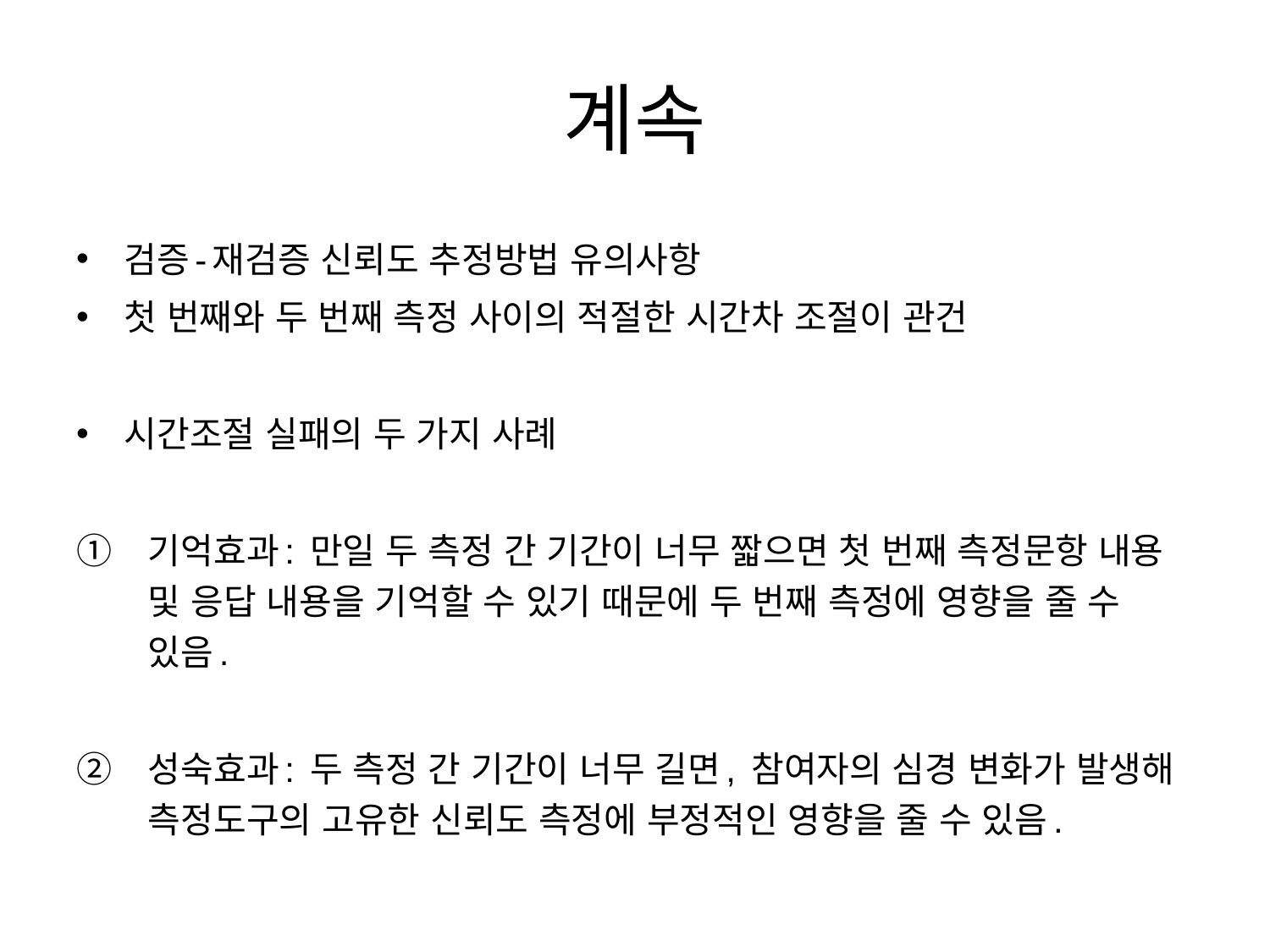

# 계속
검증-재검증 신뢰도 추정방법 유의사항
첫 번째와 두 번째 측정 사이의 적절한 시간차 조절이 관건

시간조절 실패의 두 가지 사례

기억효과: 만일 두 측정 간 기간이 너무 짧으면 첫 번째 측정문항 내용 및 응답 내용을 기억할 수 있기 때문에 두 번째 측정에 영향을 줄 수 있음.

성숙효과: 두 측정 간 기간이 너무 길면, 참여자의 심경 변화가 발생해 측정도구의 고유한 신뢰도 측정에 부정적인 영향을 줄 수 있음.